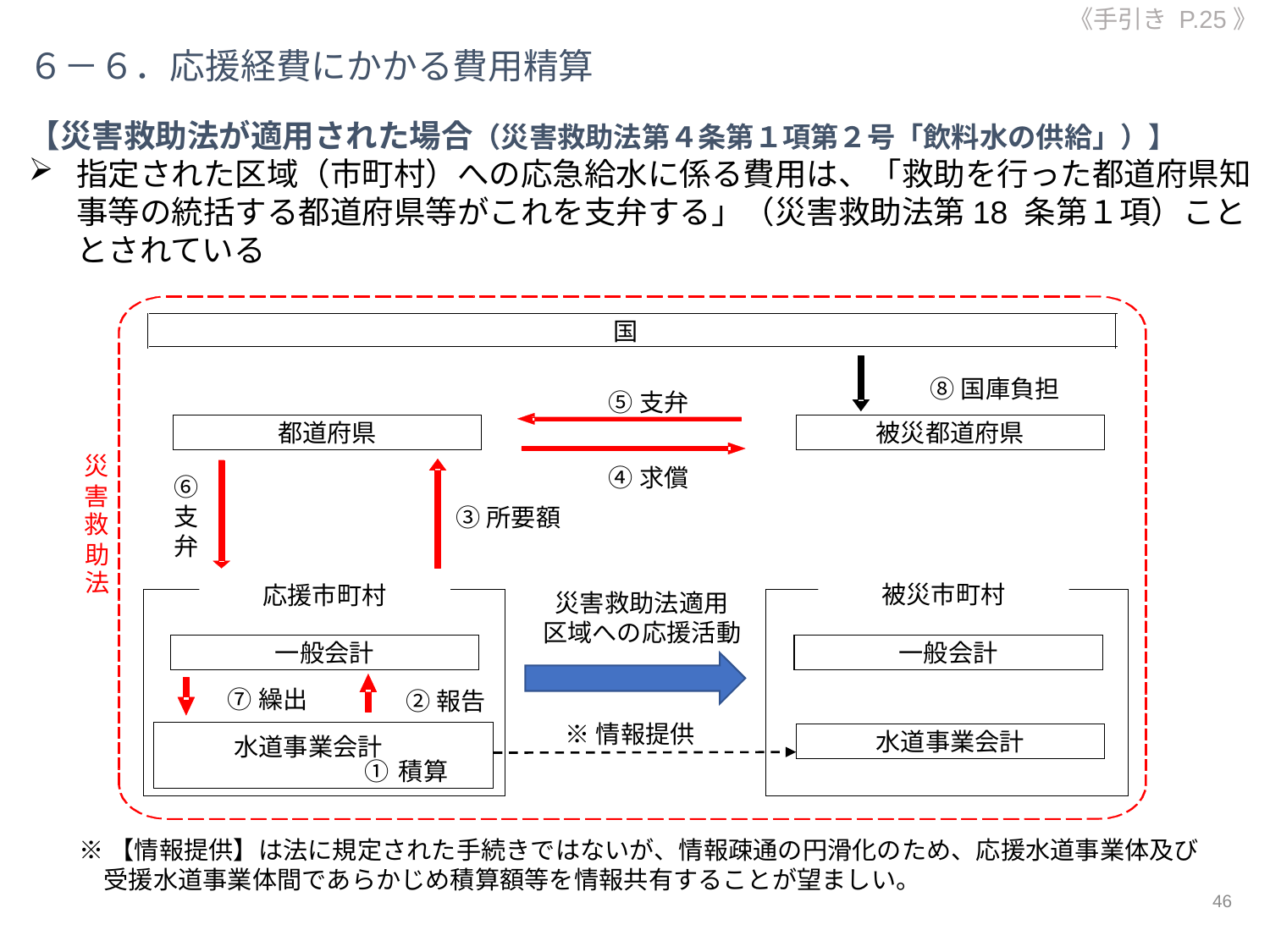

《手引き P.25》
６－６．応援経費にかかる費用精算
【災害救助法が適用された場合（災害救助法第４条第１項第２号「飲料水の供給」）】
指定された区域（市町村）への応急給水に係る費用は、「救助を行った都道府県知事等の統括する都道府県等がこれを支弁する」（災害救助法第18 条第１項）こととされている

国

⑧国庫負担
⑤支弁

都道府県
被災都道府県

災

④求償
⑥支弁
害
③所要額
救
助
法
被災市町村
応援市町村
災害救助法適用
区域への応援活動

一般会計
一般会計

⑦繰出
②報告
※情報提供

水道事業会計
水道事業会計
① 積算
※【情報提供】は法に規定された手続きではないが、情報疎通の円滑化のため、応援水道事業体及び
　受援水道事業体間であらかじめ積算額等を情報共有することが望ましい。
46